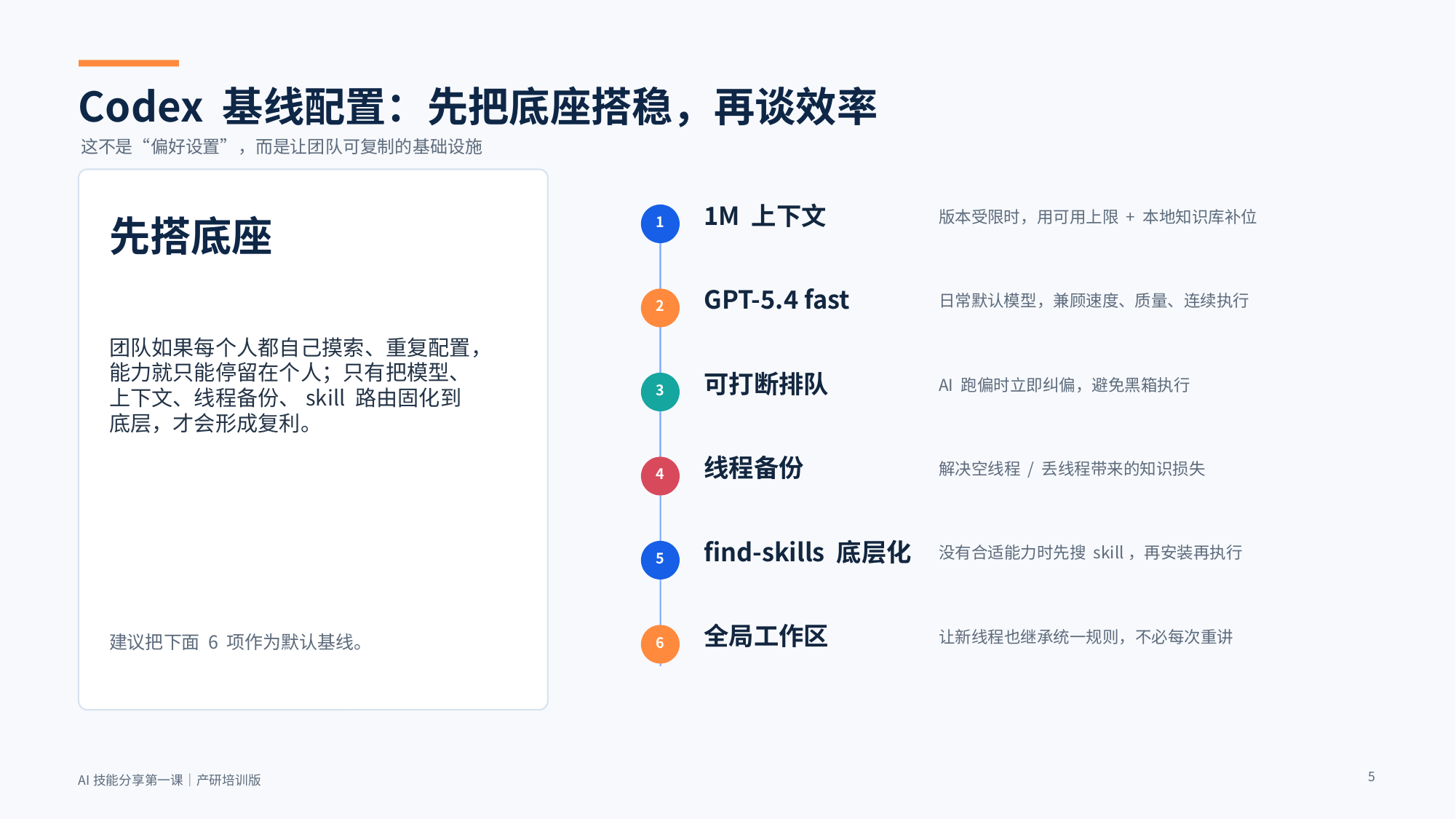

Codex 基线配置：先把底座搭稳，再谈效率
这不是“偏好设置”，而是让团队可复制的基础设施

版本受限时，用可用上限 + 本地知识库补位

1M 上下文
1
先搭底座

日常默认模型，兼顾速度、质量、连续执行

GPT-5.4 fast
团队如果每个人都自己摸索、重复配置，能力就只能停留在个人；只有把模型、上下文、线程备份、skill 路由固化到底层，才会形成复利。
2
AI 跑偏时立即纠偏，避免黑箱执行

可打断排队
3
解决空线程 / 丢线程带来的知识损失

线程备份
4
没有合适能力时先搜 skill，再安装再执行

find-skills 底层化
5
让新线程也继承统一规则，不必每次重讲

全局工作区
建议把下面 6 项作为默认基线。
6
5
AI技能分享第一课｜产研培训版